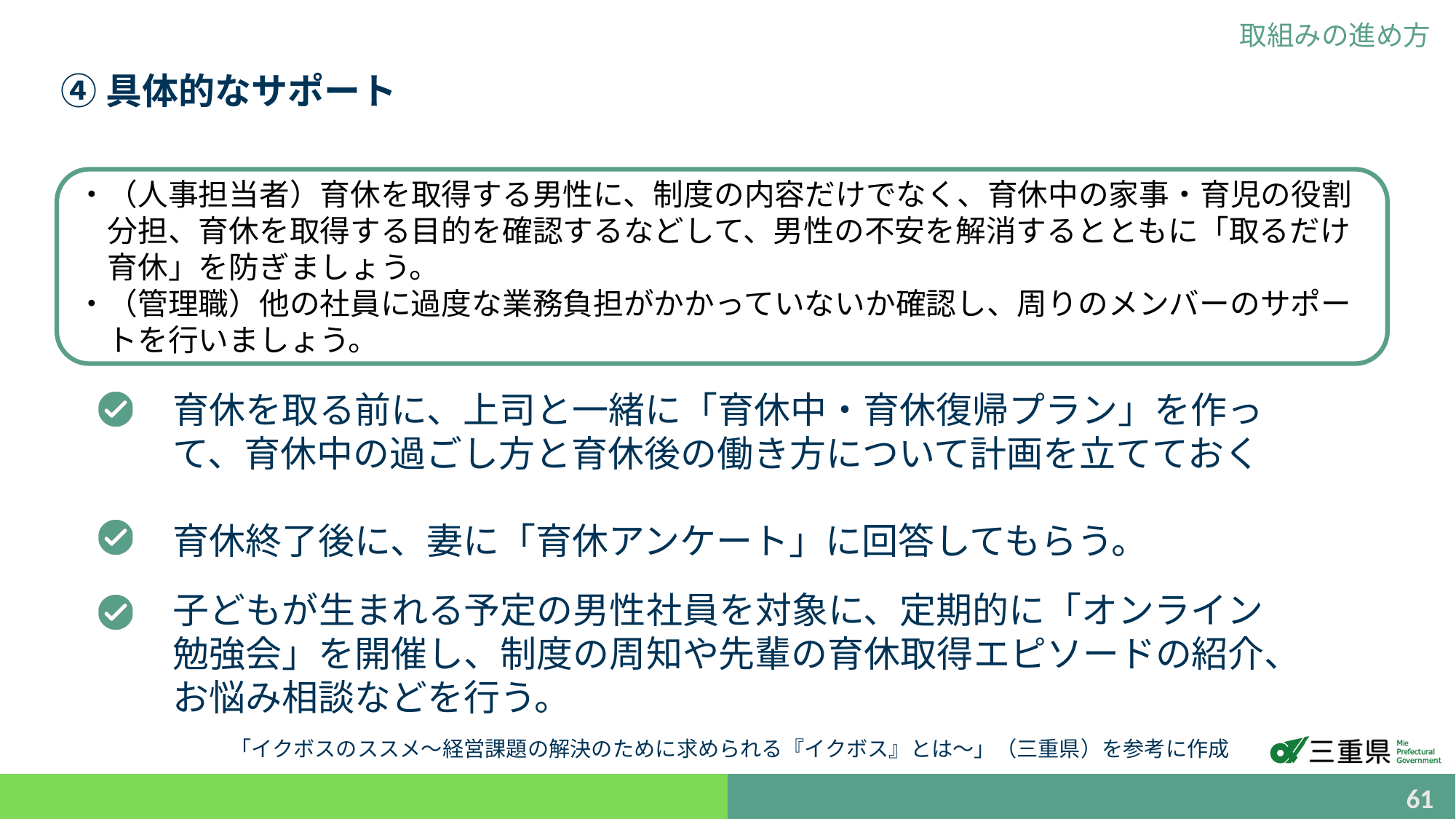

取組みの進め方
④具体的なサポート
・（人事担当者）育休を取得する男性に、制度の内容だけでなく、育休中の家事・育児の役割
　分担、育休を取得する目的を確認するなどして、男性の不安を解消するとともに「取るだけ
　育休」を防ぎましょう。
・（管理職）他の社員に過度な業務負担がかかっていないか確認し、周りのメンバーのサポー
　トを行いましょう。
育休を取る前に、上司と一緒に「育休中・育休復帰プラン」を作って、育休中の過ごし方と育休後の働き方について計画を立てておく

育休終了後に、妻に「育休アンケート」に回答してもらう。

子どもが生まれる予定の男性社員を対象に、定期的に「オンライン勉強会」を開催し、制度の周知や先輩の育休取得エピソードの紹介、お悩み相談などを行う。

「イクボスのススメ～経営課題の解決のために求められる『イクボス』とは～」（三重県）を参考に作成